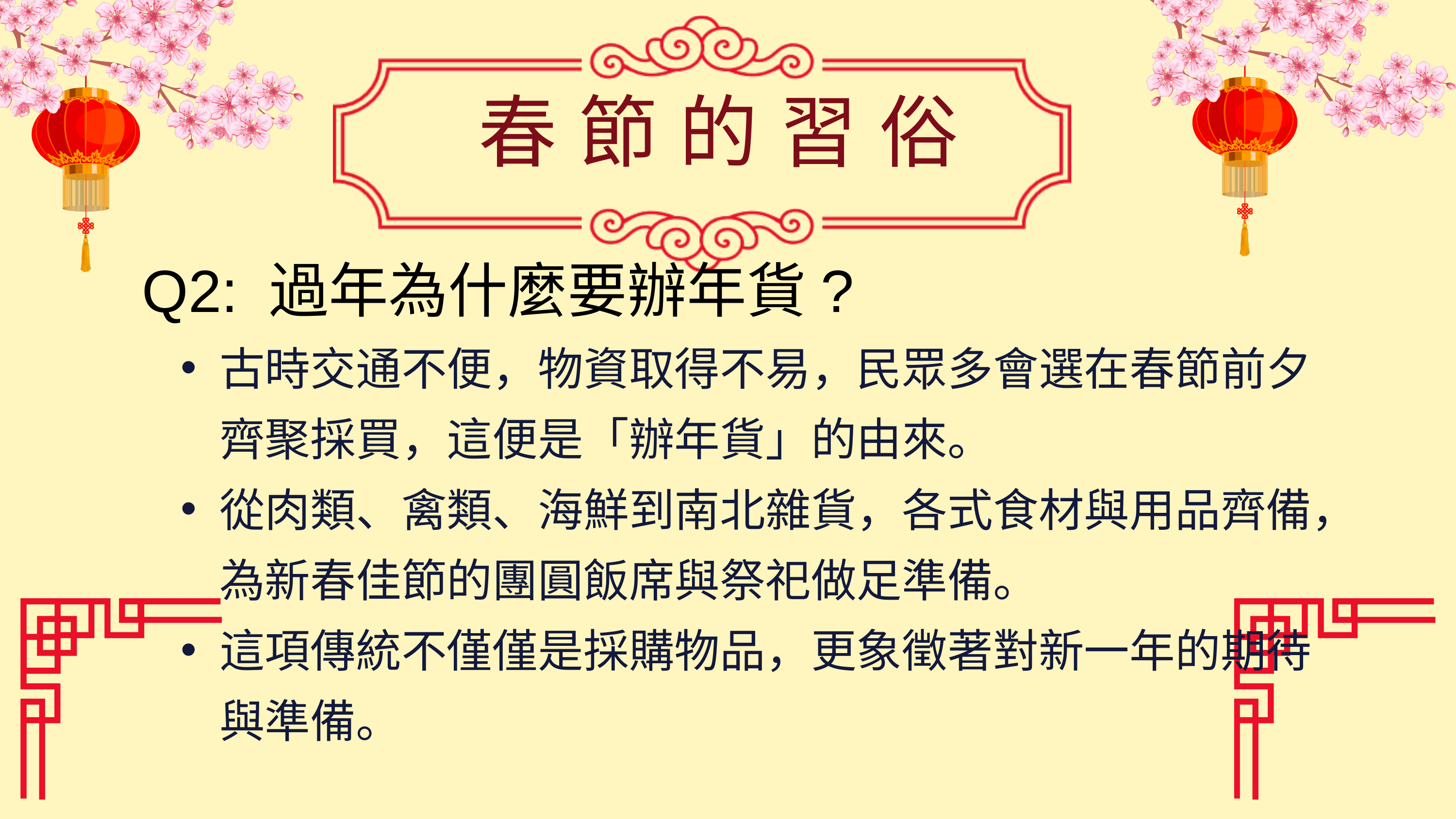

春節的習俗
Q2: 過年為什麼要辦年貨?
古時交通不便，物資取得不易，民眾多會選在春節前夕齊聚採買，這便是「辦年貨」的由來。
從肉類、禽類、海鮮到南北雜貨，各式食材與用品齊備，為新春佳節的團圓飯席與祭祀做足準備。
這項傳統不僅僅是採購物品，更象徵著對新一年的期待與準備。